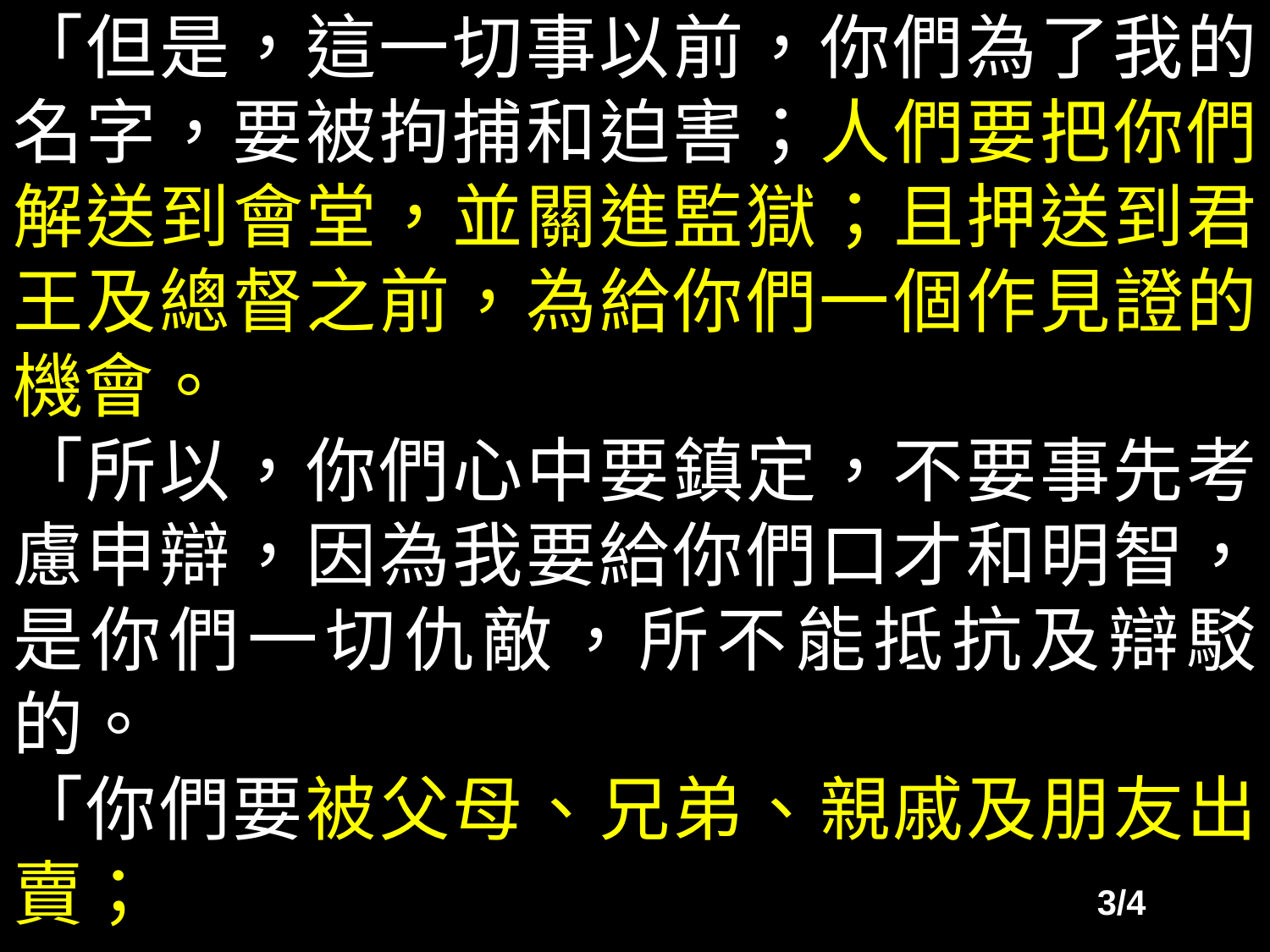

「但是，這一切事以前，你們為了我的名字，要被拘捕和迫害；人們要把你們解送到會堂，並關進監獄；且押送到君王及總督之前，為給你們一個作見證的機會。
「所以，你們心中要鎮定，不要事先考慮申辯，因為我要給你們口才和明智，是你們一切仇敵，所不能抵抗及辯駁的。
「你們要被父母、兄弟、親戚及朋友出賣；
3/4